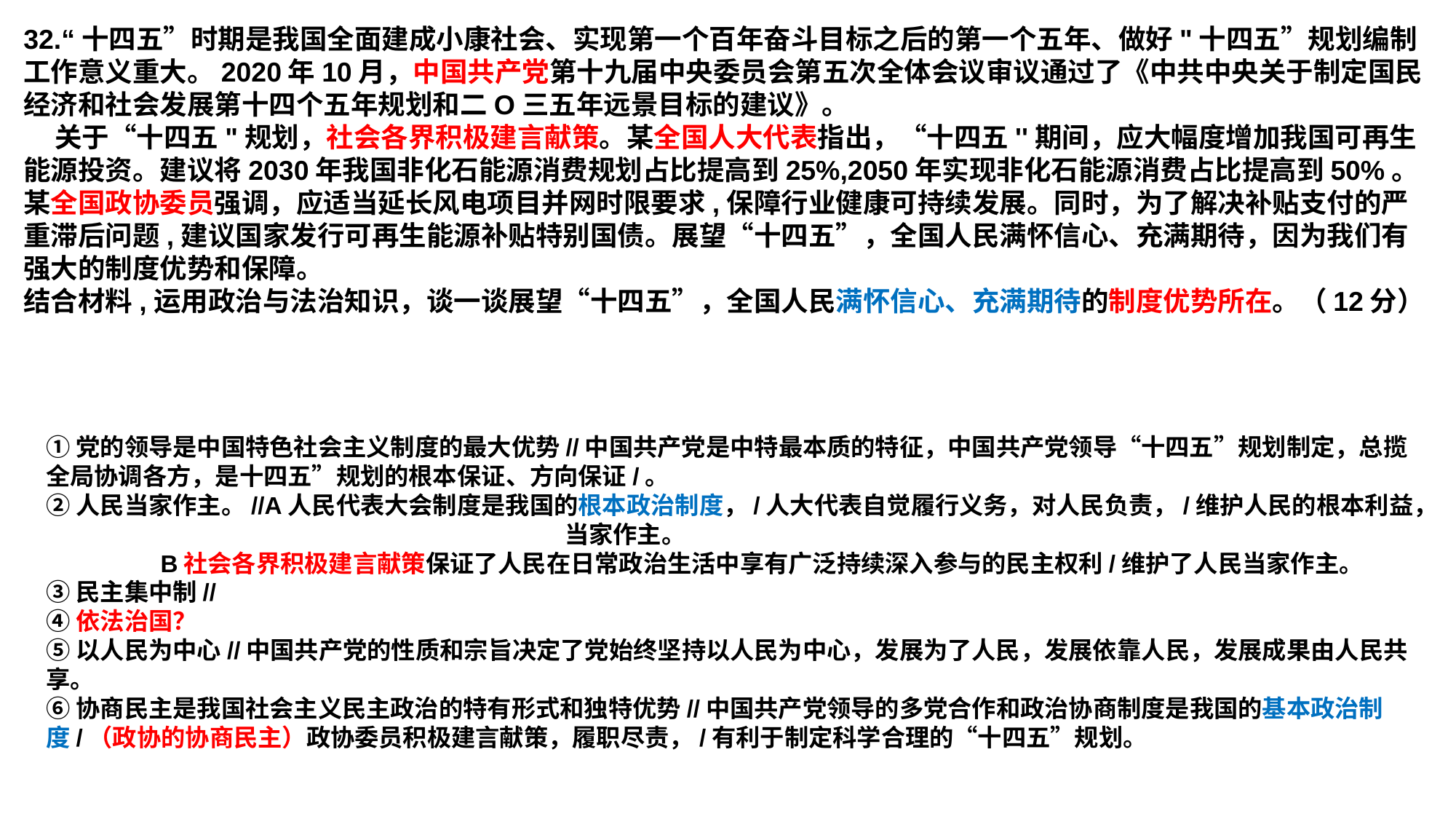

32.“十四五”时期是我国全面建成小康社会、实现第一个百年奋斗目标之后的第一个五年、做好"十四五”规划编制工作意义重大。2020年10月，中国共产党第十九届中央委员会第五次全体会议审议通过了《中共中央关于制定国民经济和社会发展第十四个五年规划和二O三五年远景目标的建议》。
    关于“十四五"规划，社会各界积极建言献策。某全国人大代表指出，“十四五''期间，应大幅度增加我国可再生能源投资。建议将2030年我国非化石能源消费规划占比提高到25%,2050年实现非化石能源消费占比提高到50%。某全国政协委员强调，应适当延长风电项目并网时限要求,保障行业健康可持续发展。同时，为了解决补贴支付的严重滞后问题,建议国家发行可再生能源补贴特别国债。展望“十四五”，全国人民满怀信心、充满期待，因为我们有强大的制度优势和保障。
结合材料,运用政治与法治知识，谈一谈展望“十四五”，全国人民满怀信心、充满期待的制度优势所在。（12分）
①党的领导是中国特色社会主义制度的最大优势//中国共产党是中特最本质的特征，中国共产党领导“十四五”规划制定，总揽全局协调各方，是十四五”规划的根本保证、方向保证/。
②人民当家作主。//A人民代表大会制度是我国的根本政治制度，/人大代表自觉履行义务，对人民负责，/维护人民的根本利益，
                                                                                              当家作主。
                 B社会各界积极建言献策保证了人民在日常政治生活中享有广泛持续深入参与的民主权利/维护了人民当家作主。
③民主集中制//
④依法治国？
⑤以人民为中心//中国共产党的性质和宗旨决定了党始终坚持以人民为中心，发展为了人民，发展依靠人民，发展成果由人民共享。
⑥协商民主是我国社会主义民主政治的特有形式和独特优势//中国共产党领导的多党合作和政治协商制度是我国的基本政治制度/（政协的协商民主）政协委员积极建言献策，履职尽责，/有利于制定科学合理的“十四五”规划。